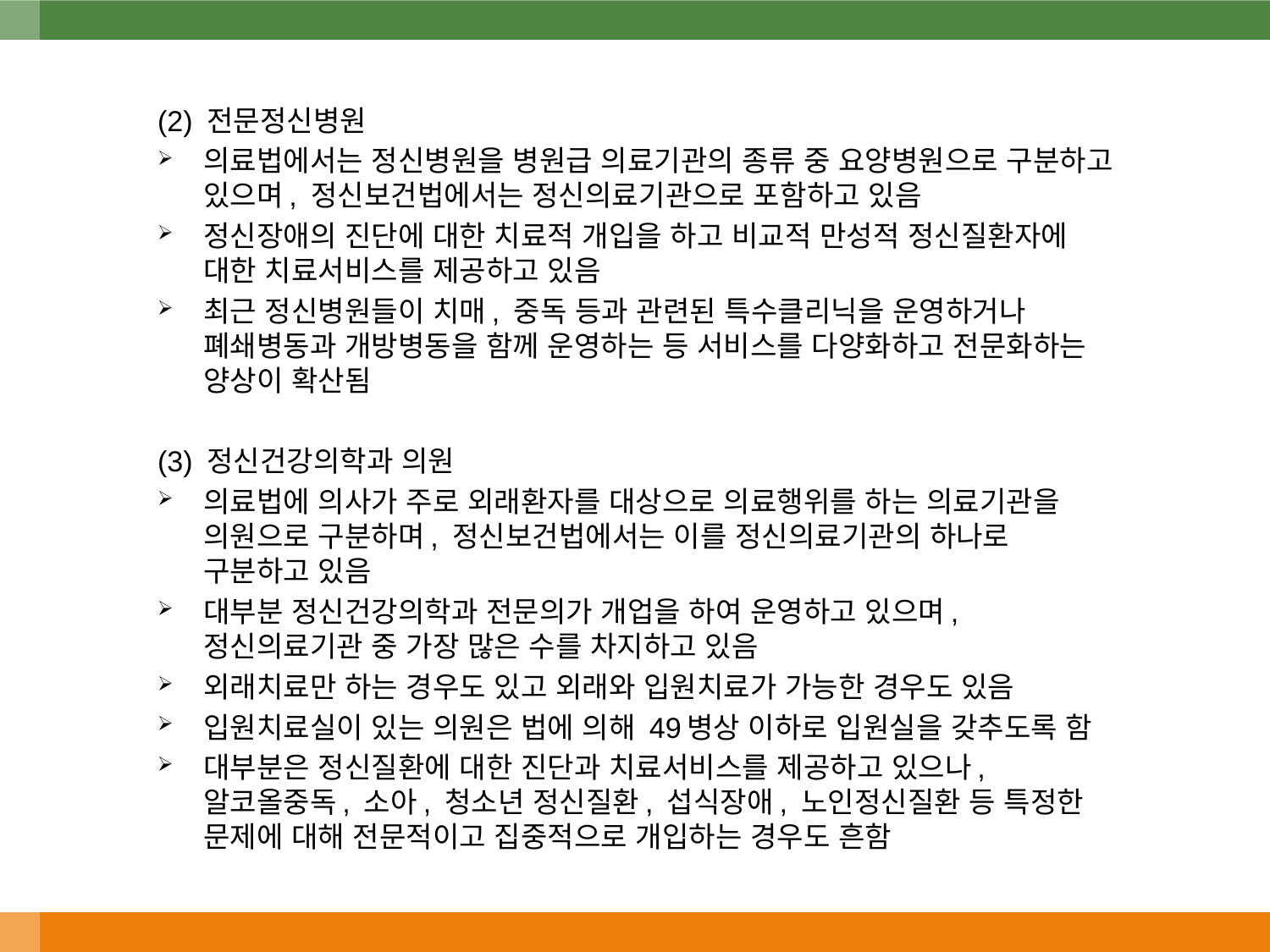

(2) 전문정신병원
의료법에서는 정신병원을 병원급 의료기관의 종류 중 요양병원으로 구분하고 있으며, 정신보건법에서는 정신의료기관으로 포함하고 있음
정신장애의 진단에 대한 치료적 개입을 하고 비교적 만성적 정신질환자에 대한 치료서비스를 제공하고 있음
최근 정신병원들이 치매, 중독 등과 관련된 특수클리닉을 운영하거나 폐쇄병동과 개방병동을 함께 운영하는 등 서비스를 다양화하고 전문화하는 양상이 확산됨

(3) 정신건강의학과 의원
의료법에 의사가 주로 외래환자를 대상으로 의료행위를 하는 의료기관을 의원으로 구분하며, 정신보건법에서는 이를 정신의료기관의 하나로 구분하고 있음
대부분 정신건강의학과 전문의가 개업을 하여 운영하고 있으며, 정신의료기관 중 가장 많은 수를 차지하고 있음
외래치료만 하는 경우도 있고 외래와 입원치료가 가능한 경우도 있음
입원치료실이 있는 의원은 법에 의해 49병상 이하로 입원실을 갖추도록 함
대부분은 정신질환에 대한 진단과 치료서비스를 제공하고 있으나, 알코올중독, 소아, 청소년 정신질환, 섭식장애, 노인정신질환 등 특정한 문제에 대해 전문적이고 집중적으로 개입하는 경우도 흔함